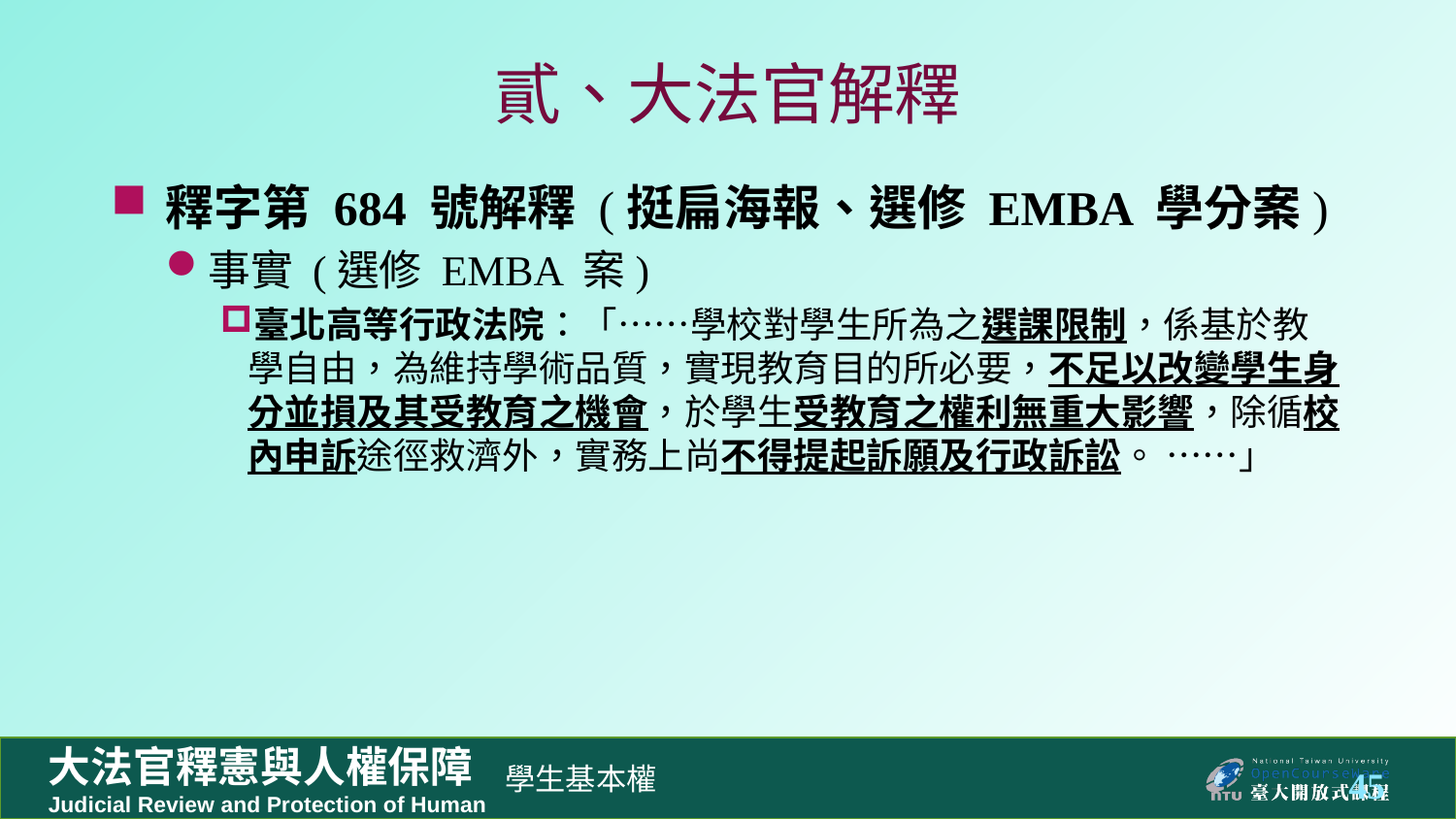

# 貳、大法官解釋
釋字第 684 號解釋 (挺扁海報、選修 EMBA 學分案)
事實 (選修 EMBA 案)
臺北高等行政法院：「……學校對學生所為之選課限制，係基於教學自由，為維持學術品質，實現教育目的所必要，不足以改變學生身分並損及其受教育之機會，於學生受教育之權利無重大影響，除循校內申訴途徑救濟外，實務上尚不得提起訴願及行政訴訟。 ……」